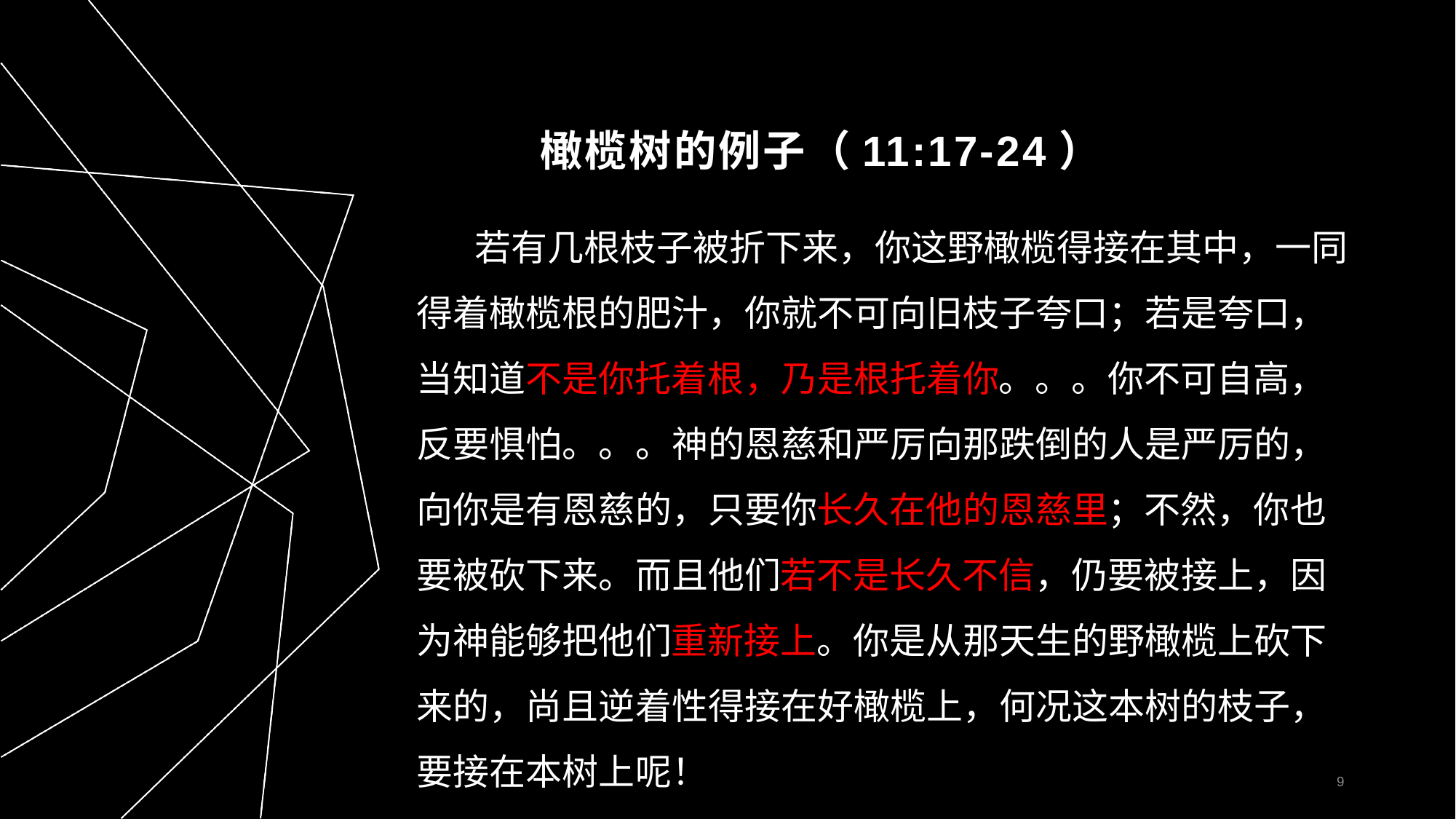

# 橄榄树的例子（11:17-24）
      若有几根枝子被折下来，你这野橄榄得接在其中，一同得着橄榄根的肥汁，你就不可向旧枝子夸口；若是夸口，当知道不是你托着根，乃是根托着你。。。你不可自高，反要惧怕。。。神的恩慈和严厉向那跌倒的人是严厉的，向你是有恩慈的，只要你长久在他的恩慈里；不然，你也要被砍下来。而且他们若不是长久不信，仍要被接上，因为神能够把他们重新接上。你是从那天生的野橄榄上砍下来的，尚且逆着性得接在好橄榄上，何况这本树的枝子，要接在本树上呢！
9